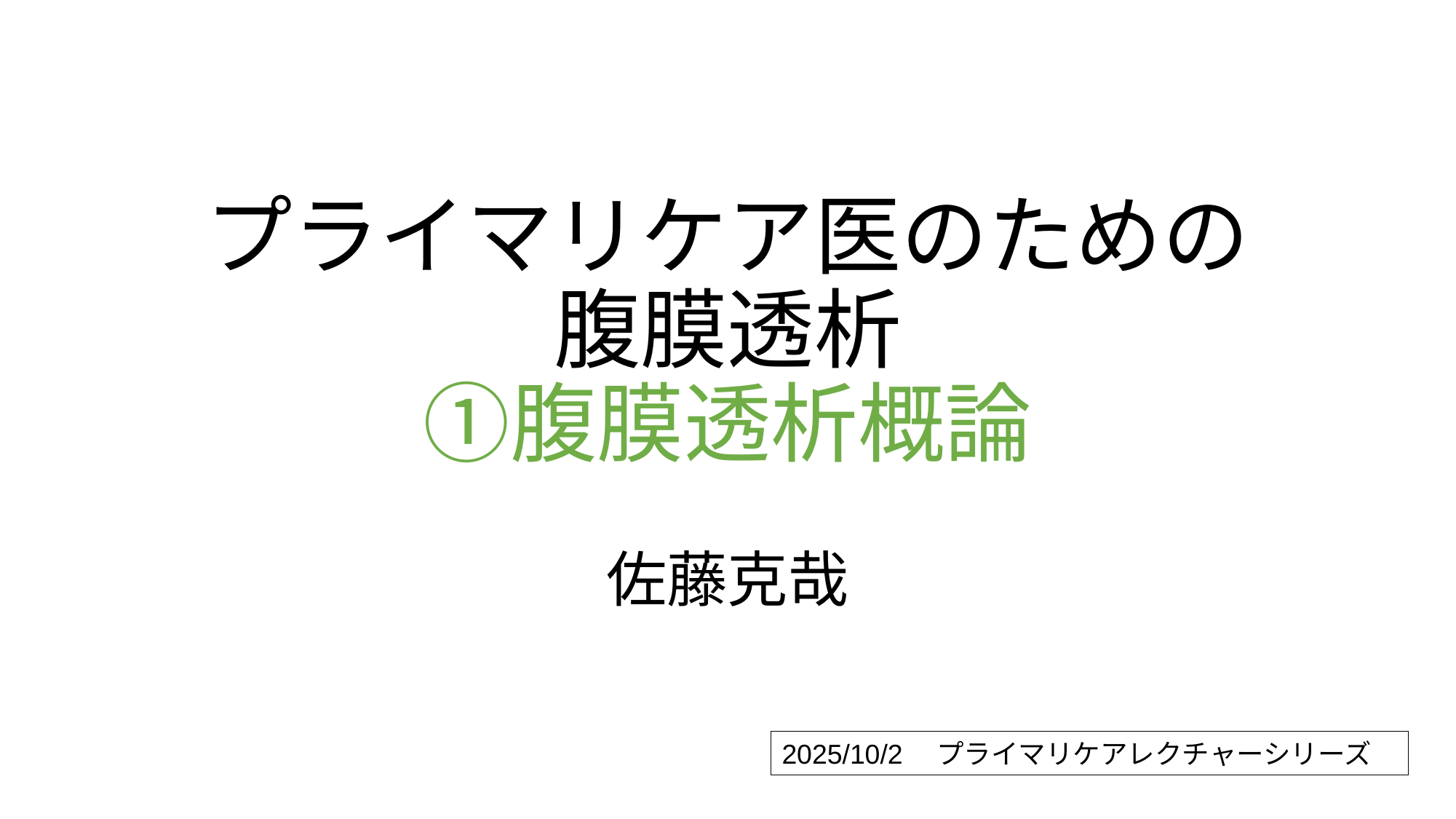

# プライマリケア医のための 腹膜透析 ①腹膜透析概論

佐藤克哉
2025/10/2　プライマリケアレクチャーシリーズ